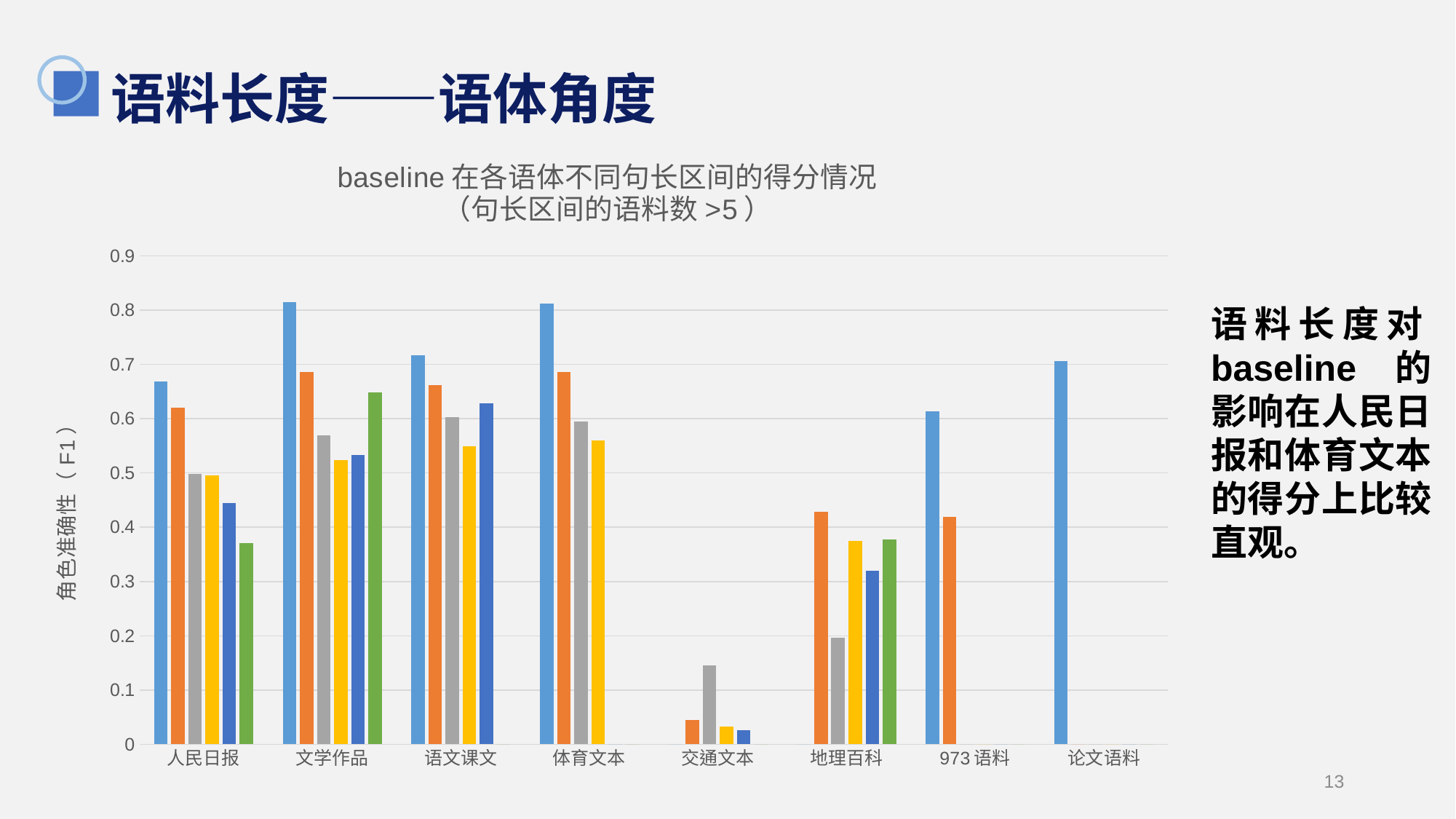

# 语料长度——语体角度

### Chart: baseline在各语体不同句长区间的得分情况
（句长区间的语料数>5）

| Category | (15, 55] | (55, 95] | (95, 135] | (135, 175] | (175, 215] | (215, 255] |
|---|---|---|---|---|---|---|
| 人民日报 | 0.6689 | 0.62 | 0.4984 | 0.496 | 0.4447 | 0.3713 |
| 文学作品 | 0.8149 | 0.686 | 0.5692 | 0.5238 | 0.5333 | 0.6492 |
| 语文课文 | 0.7174 | 0.6618 | 0.6035 | 0.55 | 0.6288 | 0.0 |
| 体育文本 | 0.8121 | 0.6868 | 0.595 | 0.5607 | 0.0 | 0.0 |
| 交通文本 | 0.0 | 0.0444 | 0.1459 | 0.0334 | 0.0262 | 0.0 |
| 地理百科 | 0.0 | 0.4289 | 0.196 | 0.375 | 0.3196 | 0.3769 |
| 973语料 | 0.6133 | 0.4188 | 0.0 | 0.0 | 0.0 | 0.0 |
| 论文语料 | 0.7056 | 0.0 | 0.0 | 0.0 | 0.0 | 0.0 |
语料长度对baseline的影响在人民日报和体育文本的得分上比较直观。
13